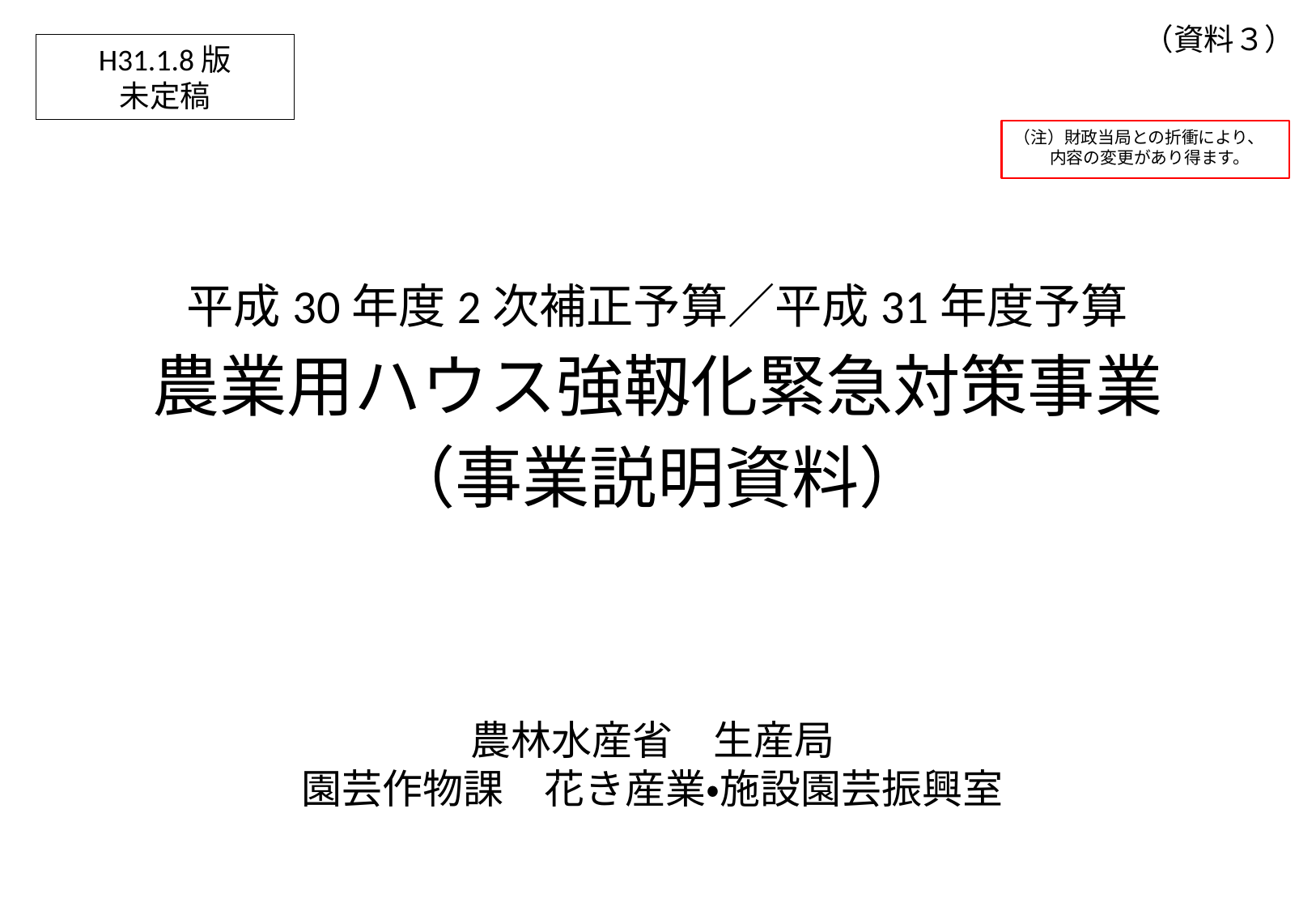

（資料３）
H31.1.8版
未定稿
（注）財政当局との折衝により、内容の変更があり得ます。
# 平成30年度2次補正予算／平成31年度予算 農業用ハウス強靱化緊急対策事業 （事業説明資料）
農林水産省　生産局
園芸作物課　花き産業・施設園芸振興室